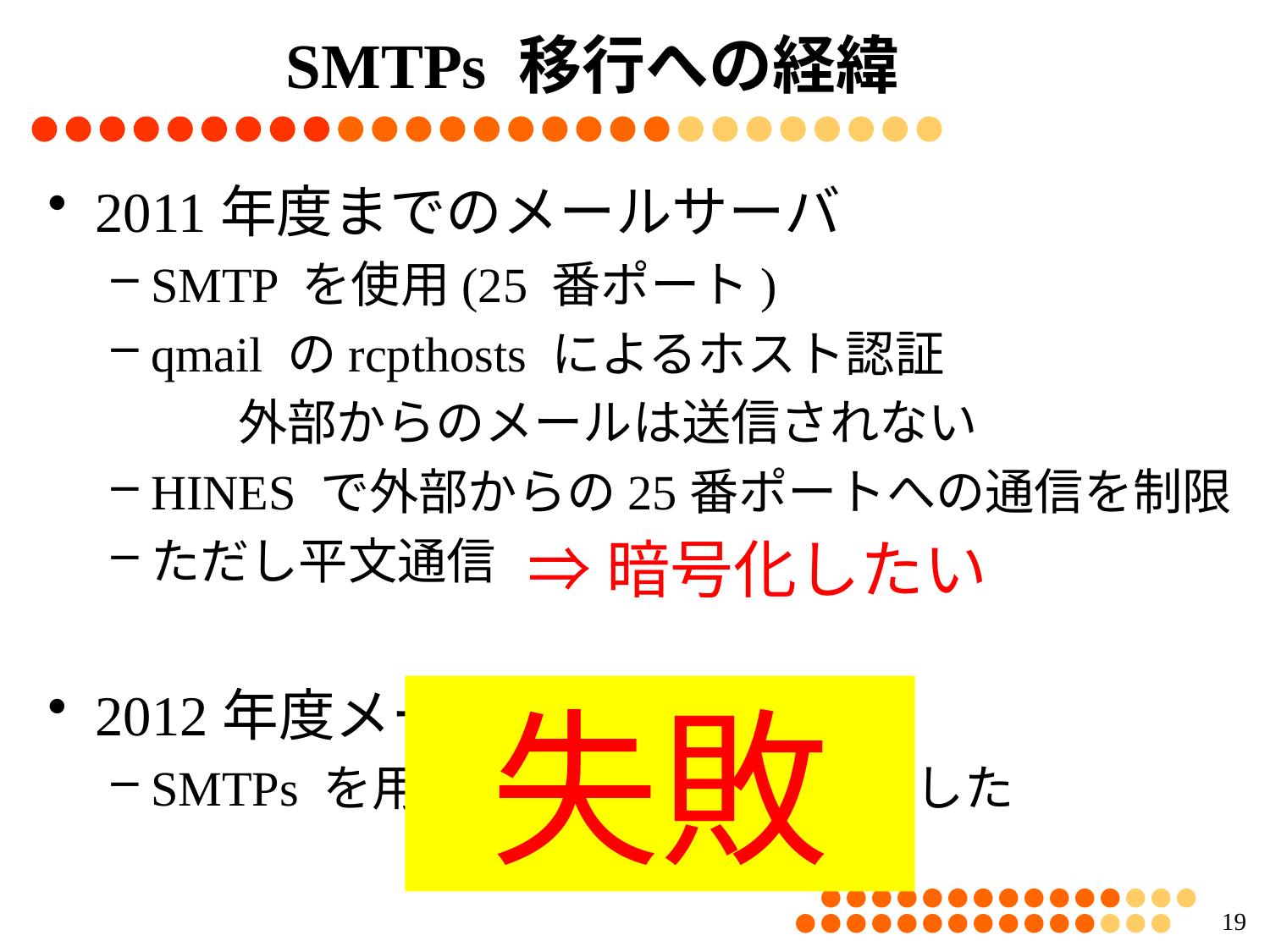

# SMTPs 移行への経緯
2011年度までのメールサーバ
SMTP を使用(25 番ポート)
qmail のrcpthosts によるホスト認証
	外部からのメールは送信されない
HINES で外部からの25番ポートへの通信を制限
ただし平文通信

2012年度メールサーバでは…
SMTPs を用いた暗号化通信を目指した

⇒暗号化したい
失敗
19